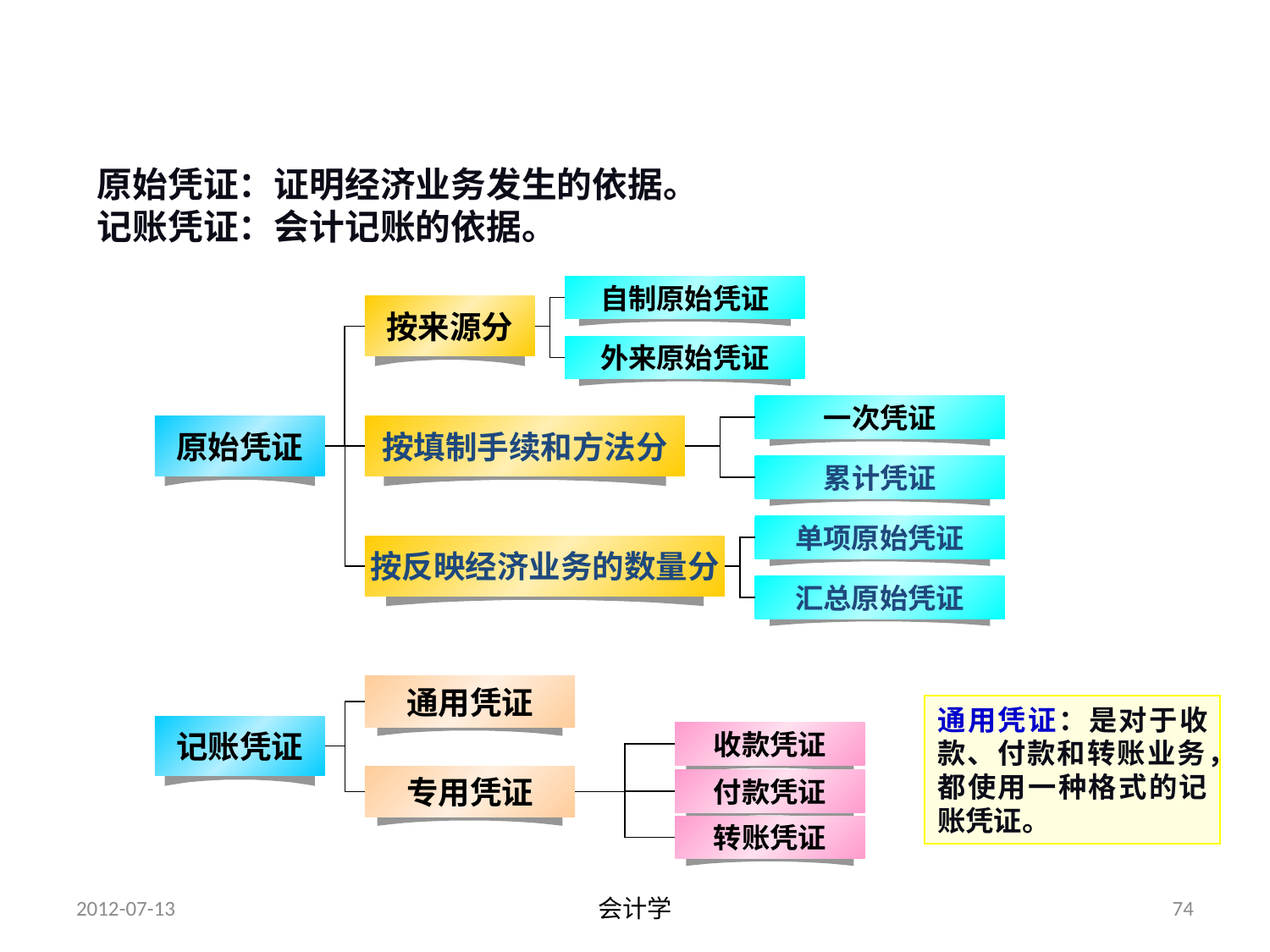

# 二、会计凭证的种类
原始凭证：证明经济业务发生的依据。
记账凭证：会计记账的依据。
自制原始凭证

按来源分

外来原始凭证

一次凭证

原始凭证

按填制手续和方法分

累计凭证

单项原始凭证

按反映经济业务的数量分

汇总原始凭证

通用凭证

通用凭证：是对于收款、付款和转账业务，都使用一种格式的记账凭证。
记账凭证

收款凭证

专用凭证

付款凭证

转账凭证

2012-07-13
会计学
74